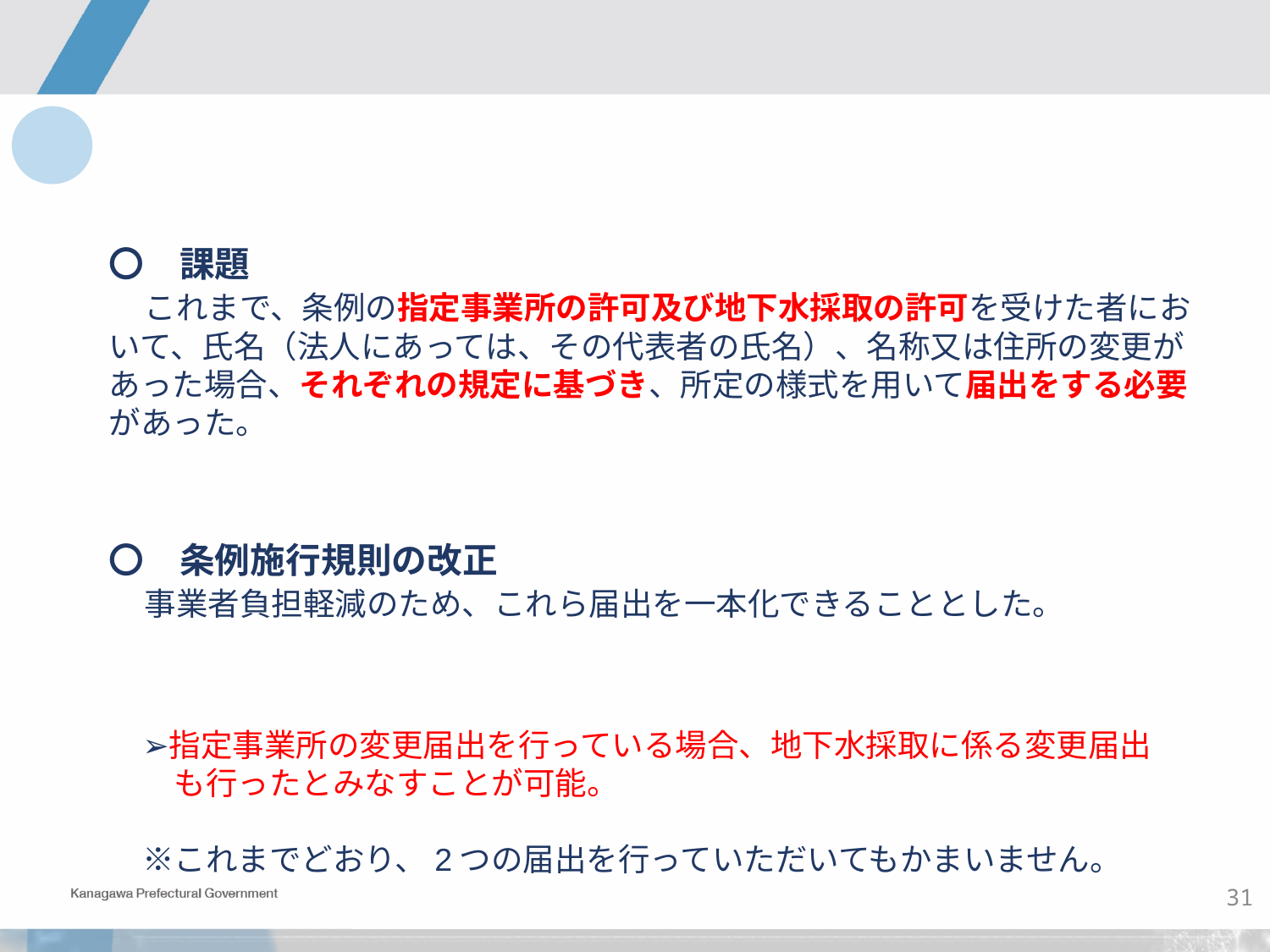

〇　課題
　これまで、条例の指定事業所の許可及び地下水採取の許可を受けた者において、氏名（法人にあっては、その代表者の氏名）、名称又は住所の変更があった場合、それぞれの規定に基づき、所定の様式を用いて届出をする必要があった。
〇　条例施行規則の改正
　事業者負担軽減のため、これら届出を一本化できることとした。
　➢指定事業所の変更届出を行っている場合、地下水採取に係る変更届出
　　も行ったとみなすことが可能。

　※これまでどおり、2つの届出を行っていただいてもかまいません。
31